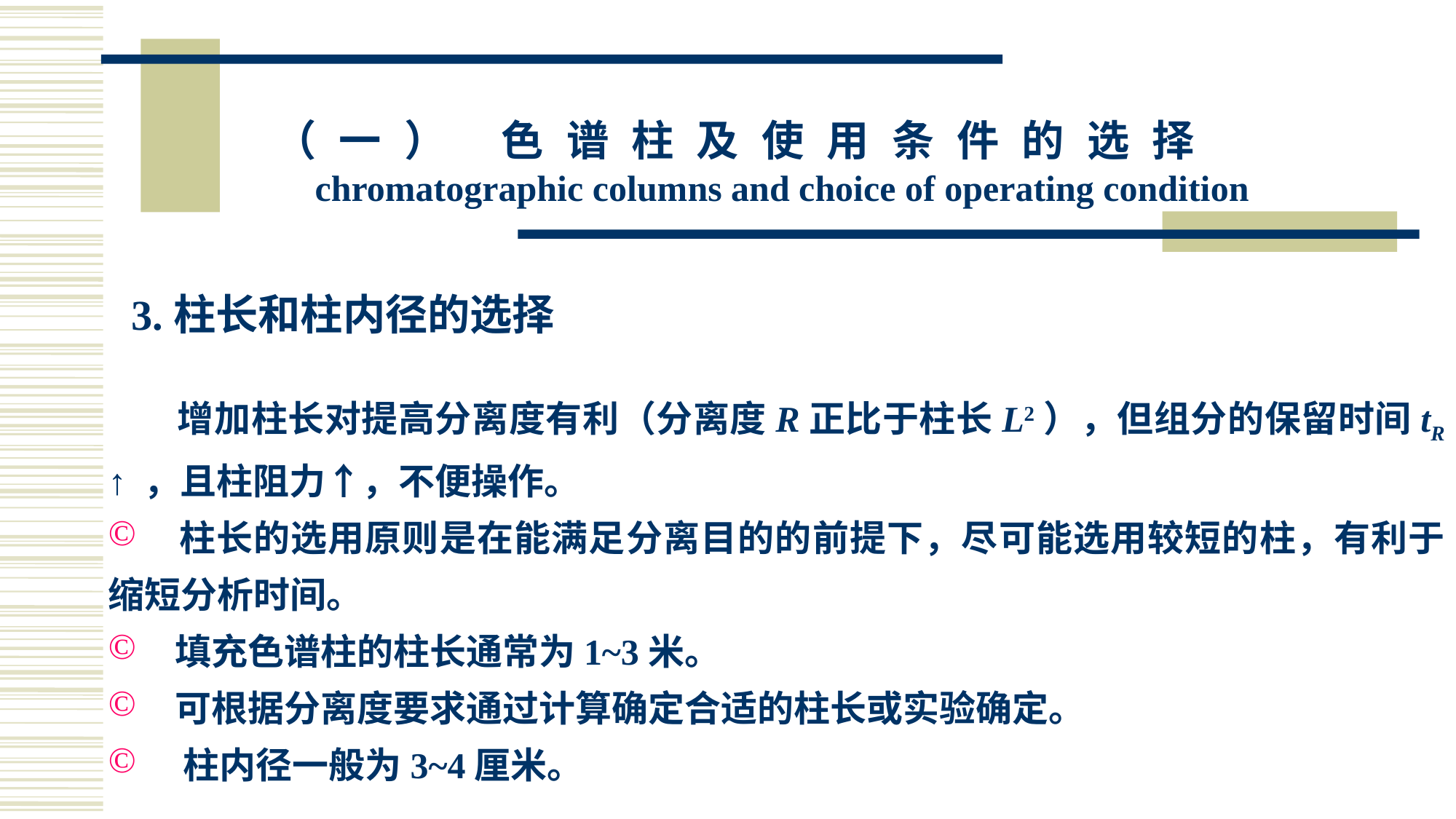

（一） 色谱柱及使用条件的选择
chromatographic columns and choice of operating condition
# 3.柱长和柱内径的选择
       增加柱长对提高分离度有利（分离度R正比于柱长L2），但组分的保留时间tR ↑ ，且柱阻力↑，不便操作。
    柱长的选用原则是在能满足分离目的的前提下，尽可能选用较短的柱，有利于缩短分析时间。
    填充色谱柱的柱长通常为1~3米。
    可根据分离度要求通过计算确定合适的柱长或实验确定。
     柱内径一般为3~4厘米。